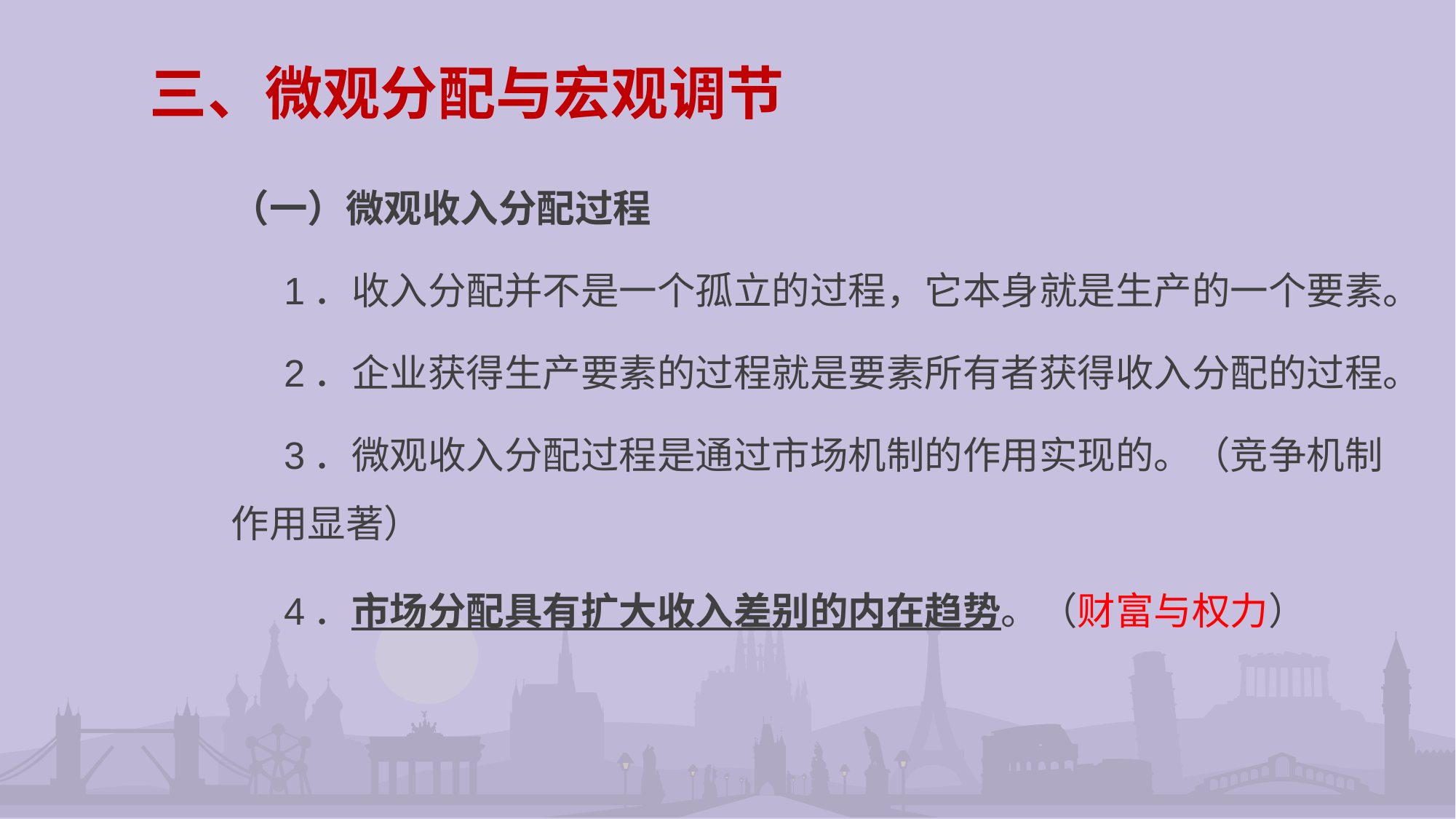

# 三、微观分配与宏观调节
（一）微观收入分配过程
     1．收入分配并不是一个孤立的过程，它本身就是生产的一个要素。
     2．企业获得生产要素的过程就是要素所有者获得收入分配的过程。
     3．微观收入分配过程是通过市场机制的作用实现的。（竞争机制作用显著）
     4．市场分配具有扩大收入差别的内在趋势。（财富与权力）